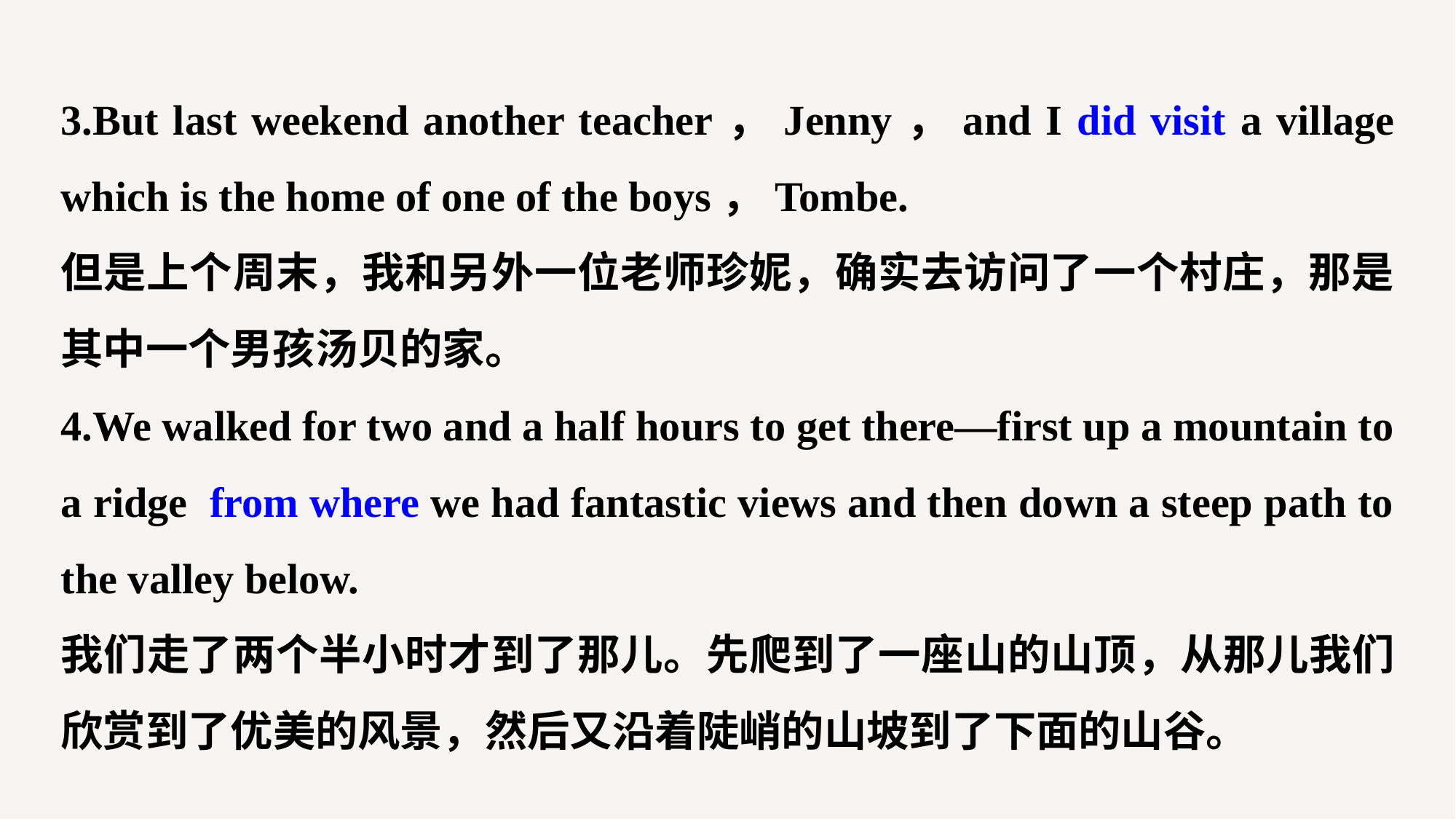

3.But last weekend another teacher，Jenny，and I did visit a village which is the home of one of the boys，Tombe.
但是上个周末，我和另外一位老师珍妮，确实去访问了一个村庄，那是其中一个男孩汤贝的家。
4.We walked for two and a half hours to get there—first up a mountain to a ridge  from where we had fantastic views and then down a steep path to the valley below.
我们走了两个半小时才到了那儿。先爬到了一座山的山顶，从那儿我们欣赏到了优美的风景，然后又沿着陡峭的山坡到了下面的山谷。